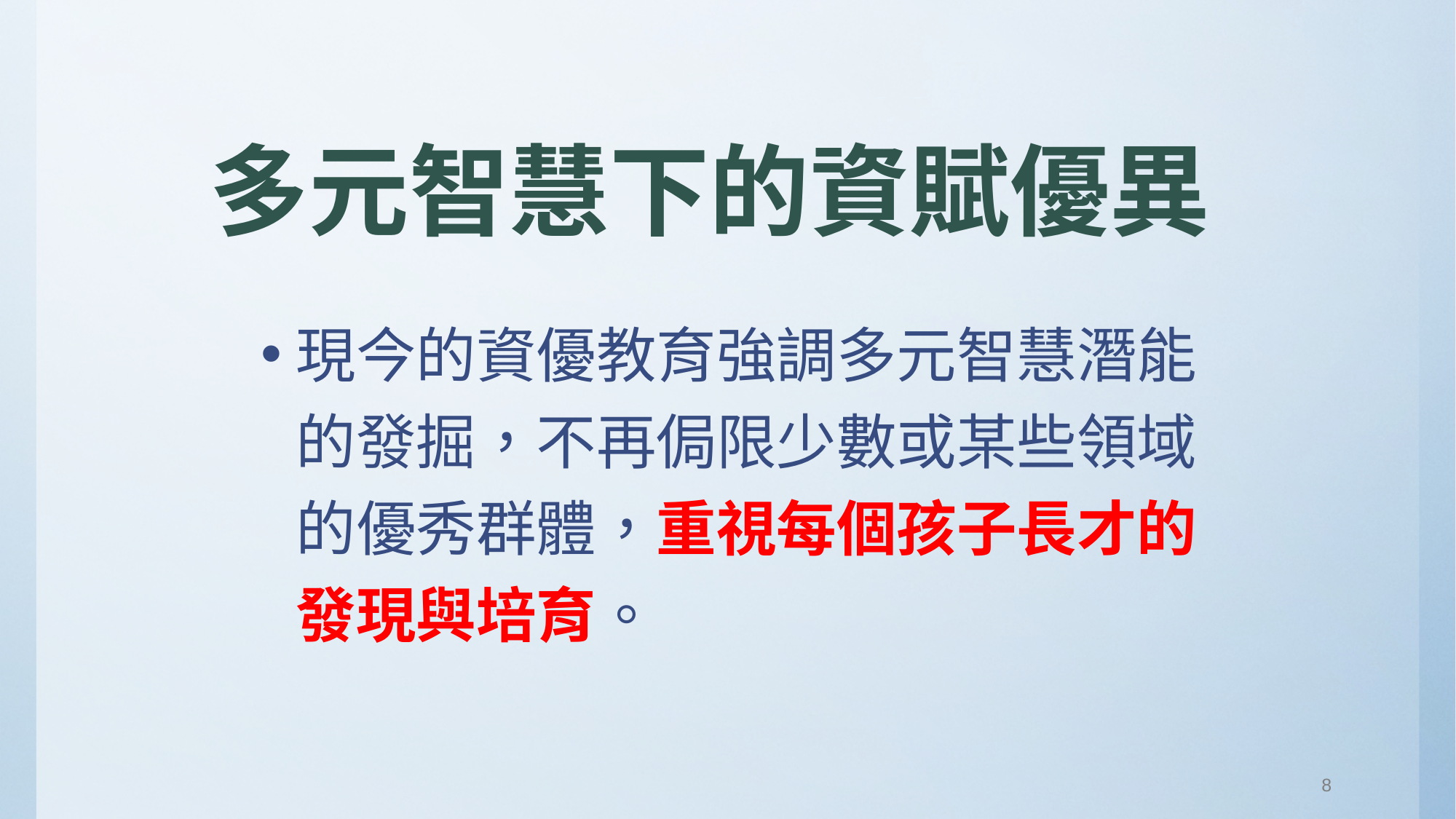

# 多元智慧下的資賦優異
現今的資優教育強調多元智慧潛能的發掘，不再侷限少數或某些領域的優秀群體，重視每個孩子長才的發現與培育。

8